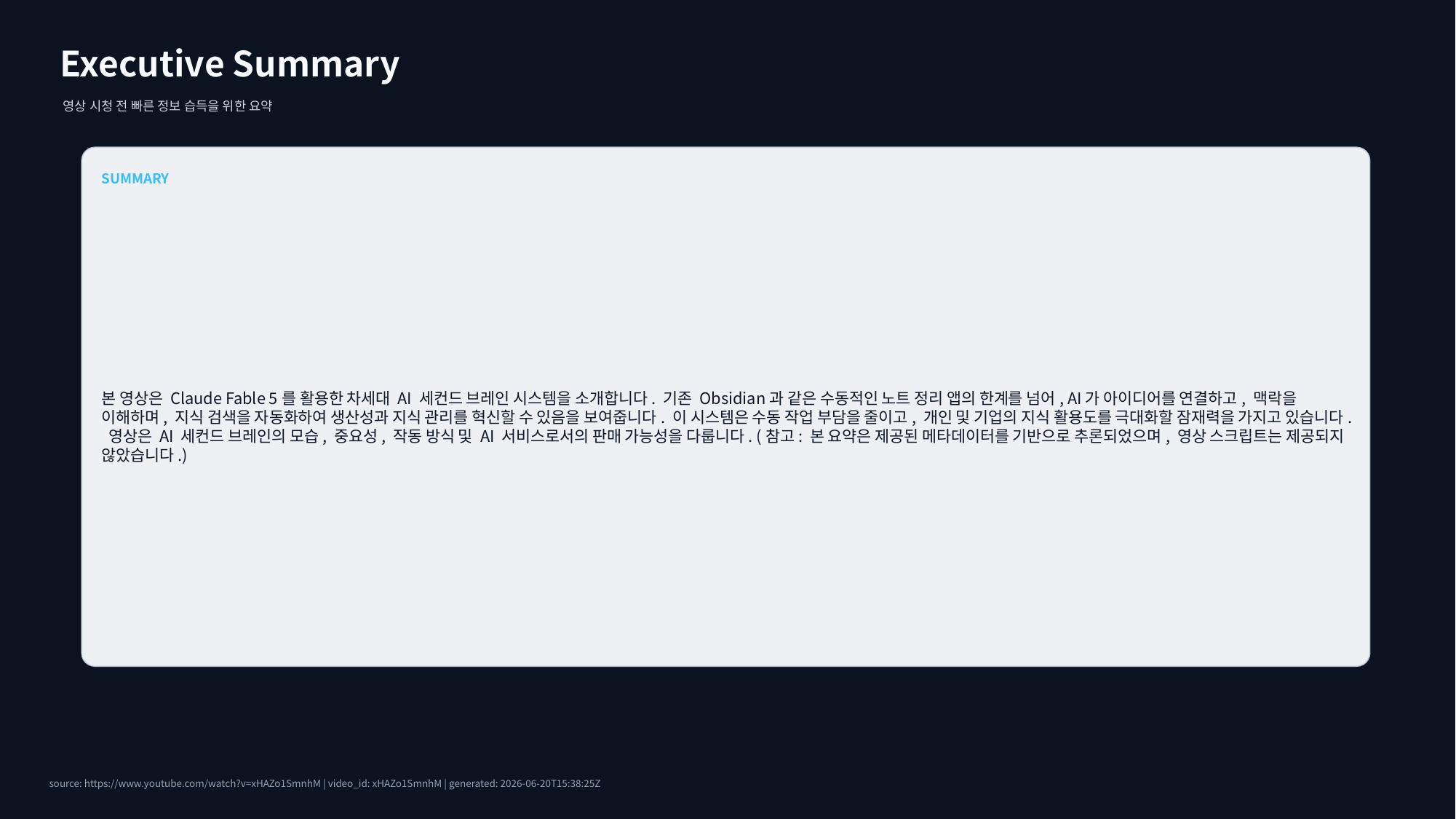

Executive Summary
영상 시청 전 빠른 정보 습득을 위한 요약

SUMMARY
본 영상은 Claude Fable 5를 활용한 차세대 AI 세컨드 브레인 시스템을 소개합니다. 기존 Obsidian과 같은 수동적인 노트 정리 앱의 한계를 넘어, AI가 아이디어를 연결하고, 맥락을 이해하며, 지식 검색을 자동화하여 생산성과 지식 관리를 혁신할 수 있음을 보여줍니다. 이 시스템은 수동 작업 부담을 줄이고, 개인 및 기업의 지식 활용도를 극대화할 잠재력을 가지고 있습니다. 영상은 AI 세컨드 브레인의 모습, 중요성, 작동 방식 및 AI 서비스로서의 판매 가능성을 다룹니다. (참고: 본 요약은 제공된 메타데이터를 기반으로 추론되었으며, 영상 스크립트는 제공되지 않았습니다.)
source: https://www.youtube.com/watch?v=xHAZo1SmnhM | video_id: xHAZo1SmnhM | generated: 2026-06-20T15:38:25Z